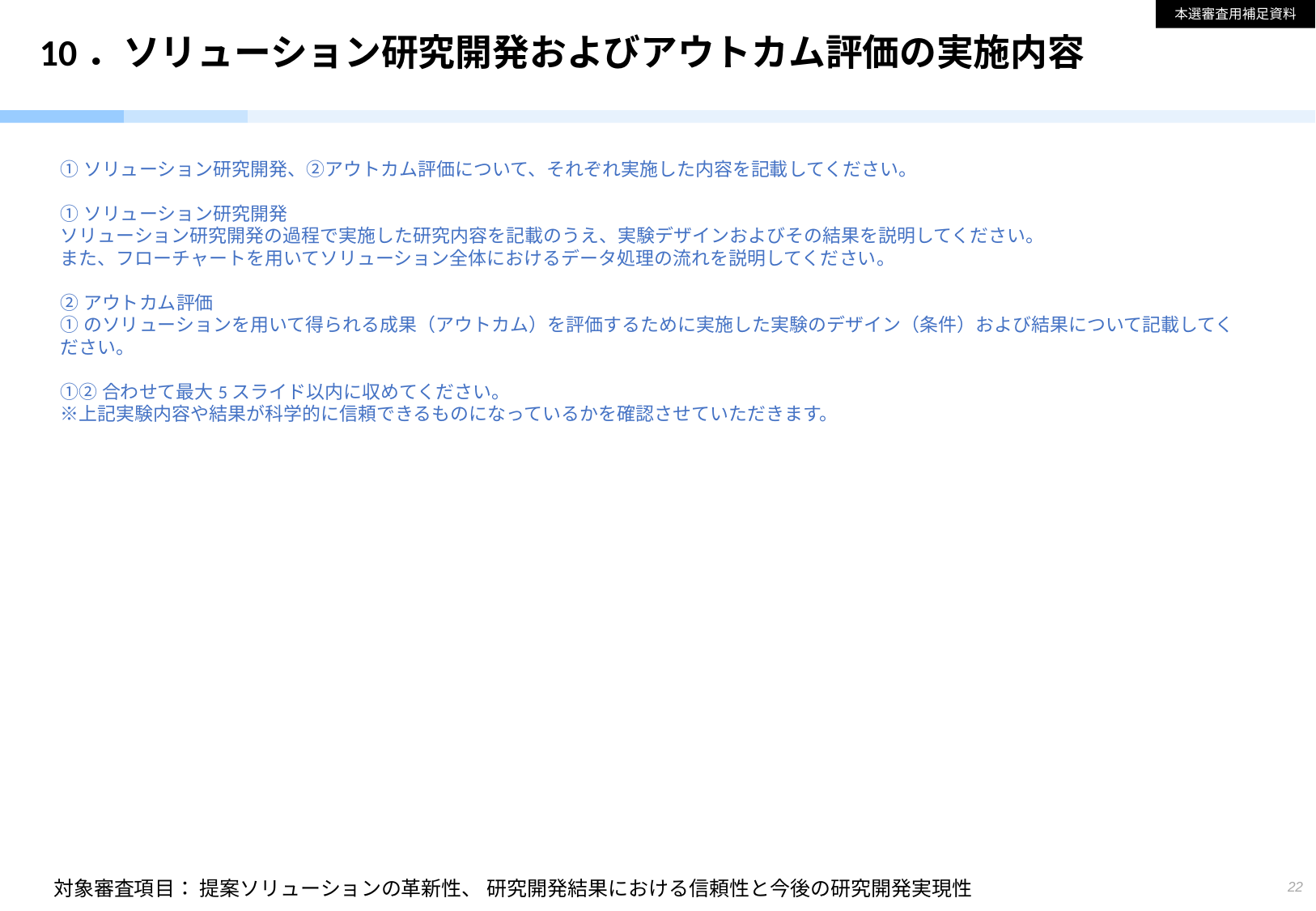

本選審査用補足資料
# 10．ソリューション研究開発およびアウトカム評価の実施内容
①ソリューション研究開発、②アウトカム評価について、それぞれ実施した内容を記載してください。

①ソリューション研究開発
ソリューション研究開発の過程で実施した研究内容を記載のうえ、実験デザインおよびその結果を説明してください。
また、フローチャートを用いてソリューション全体におけるデータ処理の流れを説明してください。
②アウトカム評価
①のソリューションを用いて得られる成果（アウトカム）を評価するために実施した実験のデザイン（条件）および結果について記載してください。

①②合わせて最大5スライド以内に収めてください。
※上記実験内容や結果が科学的に信頼できるものになっているかを確認させていただきます。
22
対象審査項目： 提案ソリューションの革新性、 研究開発結果における信頼性と今後の研究開発実現性